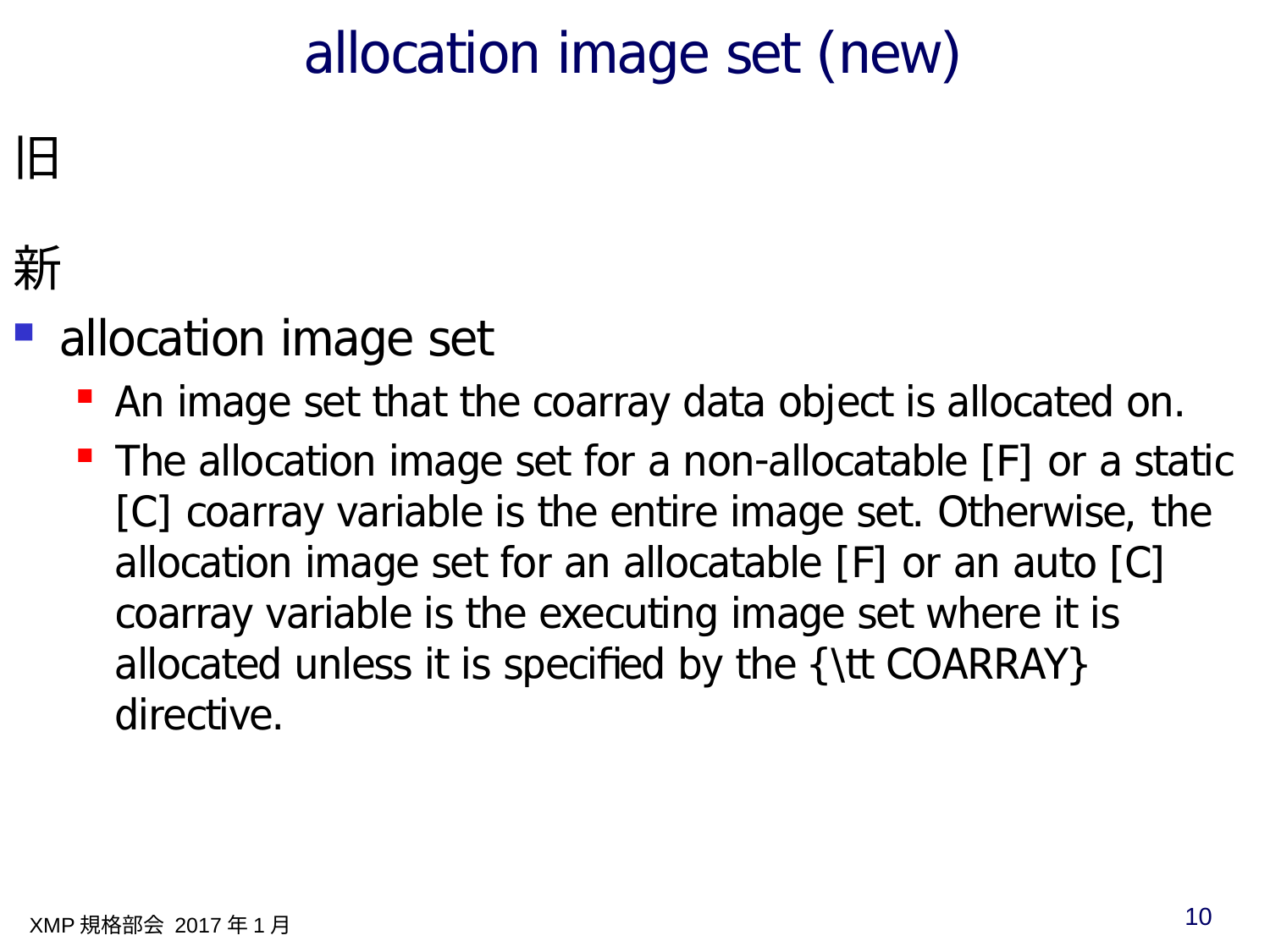

# allocation image set (new)
旧
新
allocation image set
An image set that the coarray data object is allocated on.
The allocation image set for a non-allocatable [F] or a static [C] coarray variable is the entire image set. Otherwise, the allocation image set for an allocatable [F] or an auto [C] coarray variable is the executing image set where it is allocated unless it is specified by the {\tt COARRAY} directive.
10
XMP規格部会 2017年1月